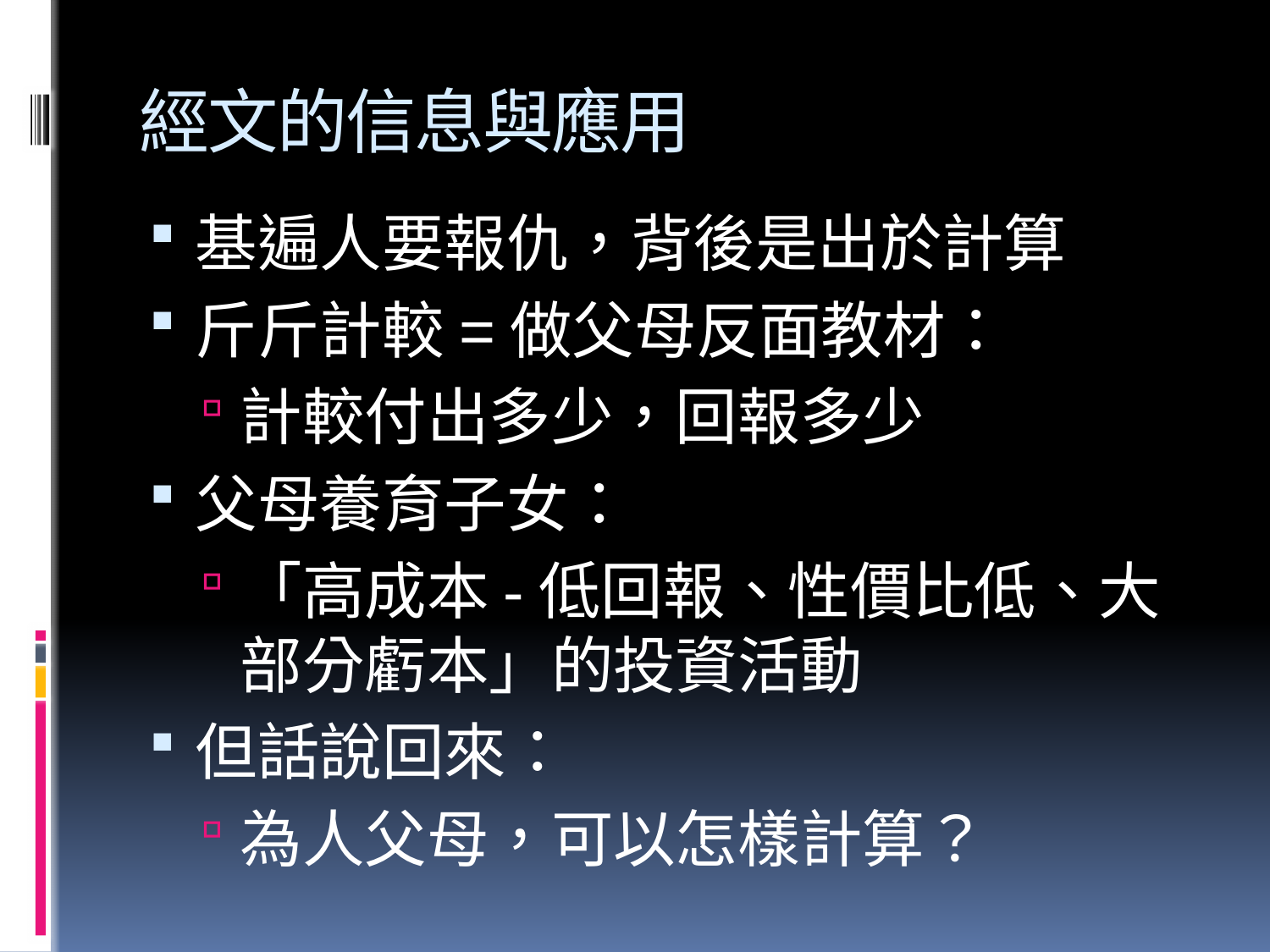

# 經文的信息與應用
基遍人要報仇，背後是出於計算
斤斤計較=做父母反面教材：
計較付出多少，回報多少
父母養育子女：
「高成本-低回報、性價比低、大部分虧本」的投資活動
但話說回來：
為人父母，可以怎樣計算？